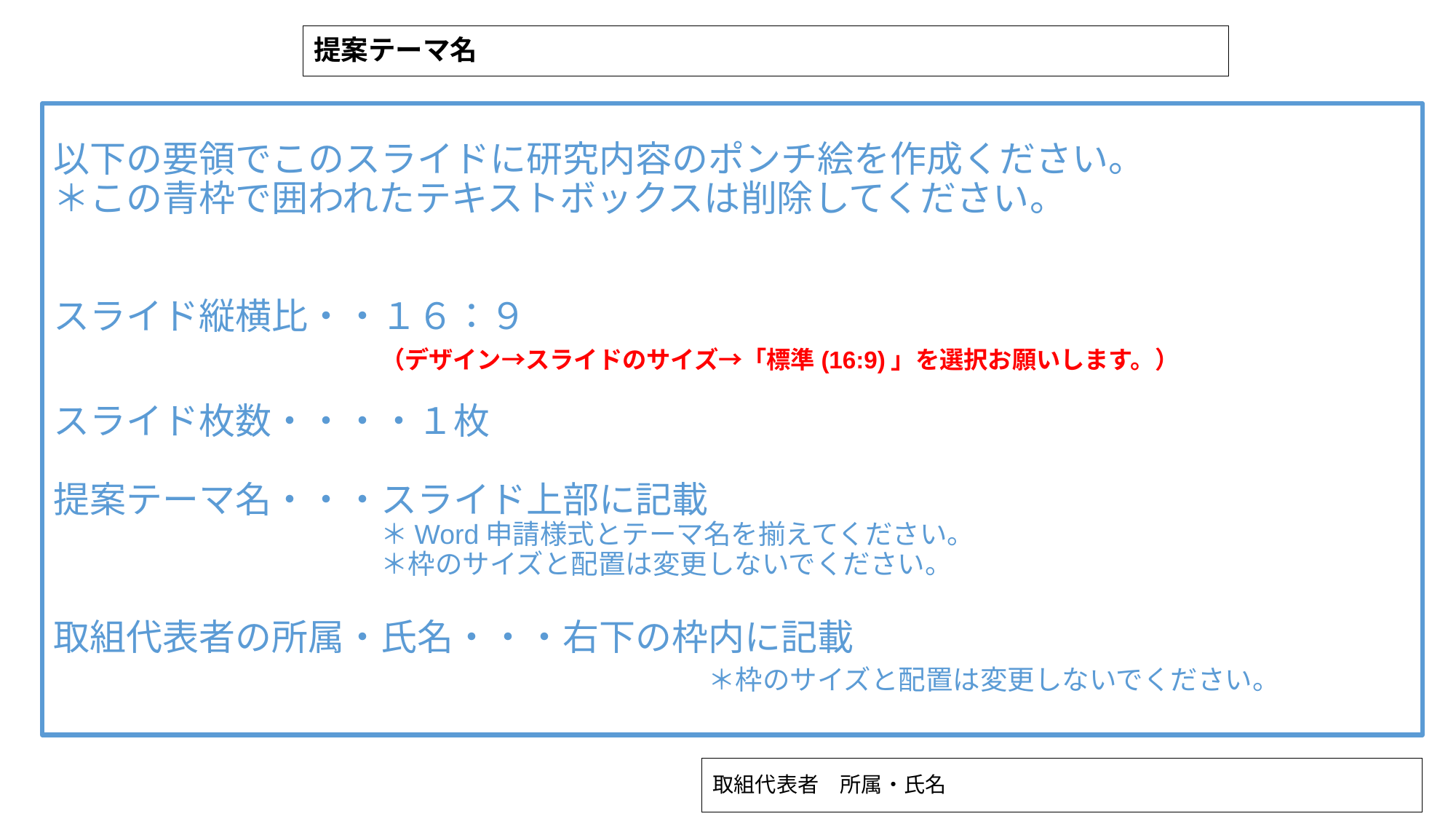

提案テーマ名
以下の要領でこのスライドに研究内容のポンチ絵を作成ください。
＊この青枠で囲われたテキストボックスは削除してください。

スライド縦横比・・１６：９
			（デザイン→スライドのサイズ→「標準(16:9)」を選択お願いします。）

スライド枚数・・・・１枚

提案テーマ名・・・スライド上部に記載
			＊Word申請様式とテーマ名を揃えてください。
			＊枠のサイズと配置は変更しないでください。

取組代表者の所属・氏名・・・右下の枠内に記載
						＊枠のサイズと配置は変更しないでください。
# 取組代表者　所属・氏名